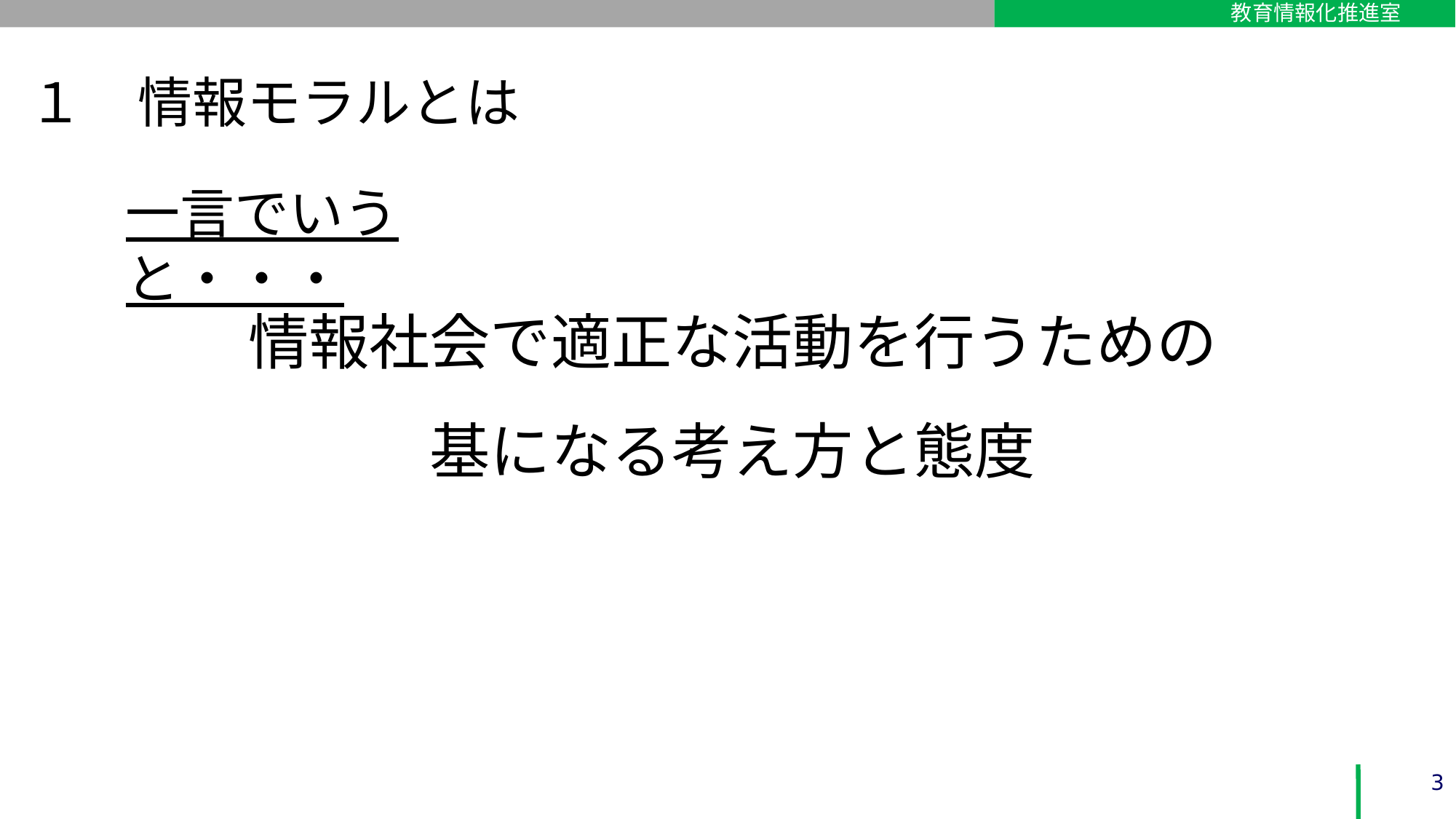

# １　情報モラルとは
一言でいうと・・・
情報社会で適正な活動を行うための
基になる考え方と態度
3